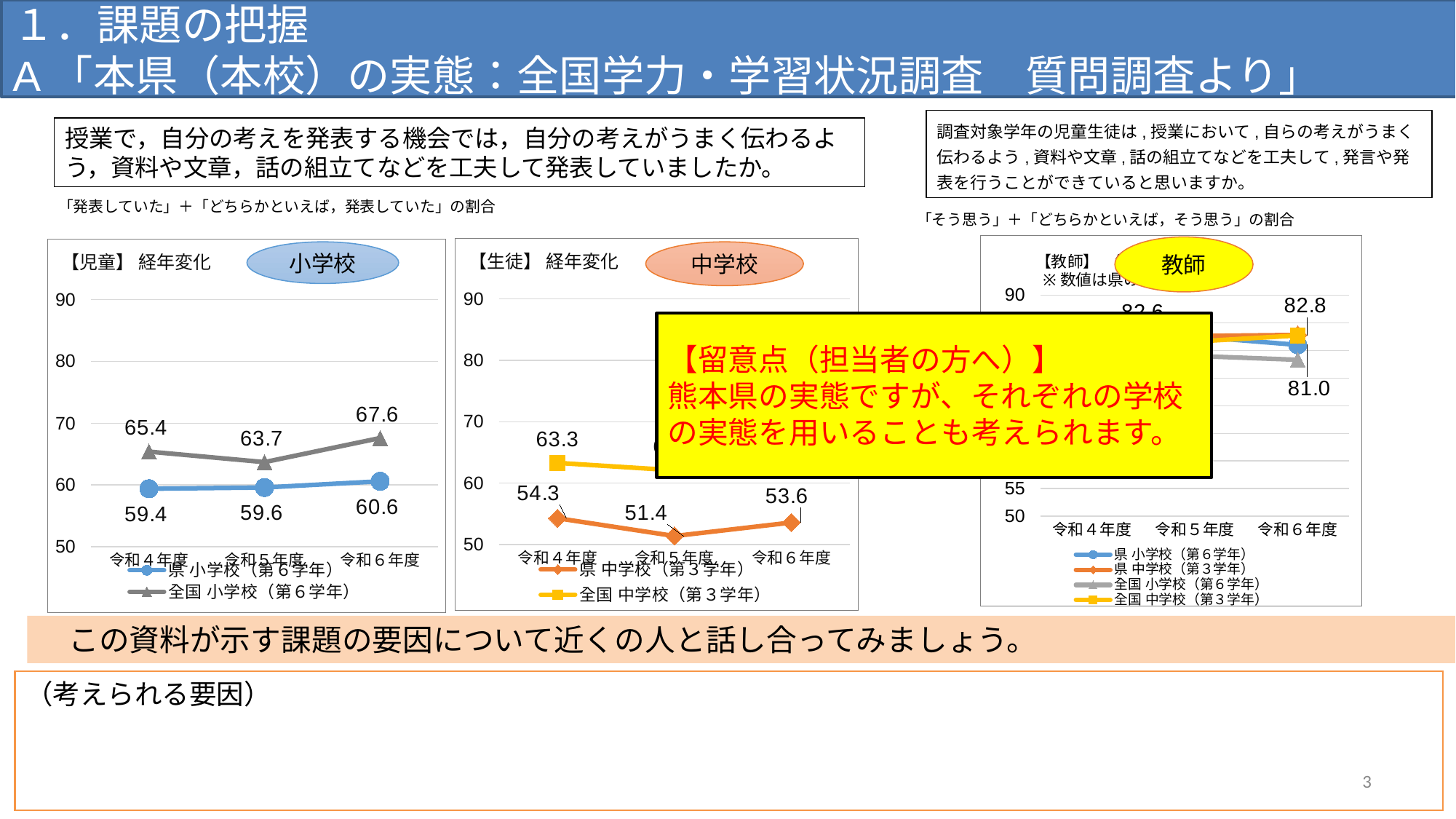

１．課題の把握
A「本県（本校）の実態：全国学力・学習状況調査　質問調査より」
調査対象学年の児童生徒は,授業において,自らの考えがうまく伝わるよう,資料や文章,話の組立てなどを工夫して,発言や発表を行うことができていると思いますか。
授業で，自分の考えを発表する機会では，自分の考えがうまく伝わるよう，資料や文章，話の組立てなどを工夫して発表していましたか。
「発表していた」＋「どちらかといえば，発表していた」の割合
「そう思う」＋「どちらかといえば，そう思う」の割合

### Chart: 【教師】　経年変化
※数値は県のもの

| Category | 県 小学校（第６学年） | 県 中学校（第３学年） | 全国 小学校（第６学年） | 全国 中学校（第３学年） |
|---|---|---|---|---|
| 令和６年度 | 81.0 | 82.8 | 78.3 | 82.7 |
| 令和５年度 | 82.5 | 82.6 | 79.0 | 81.6 |
| 令和４年度 | 78.3 | 78.9 | 75.1 | 80.7 |

### Chart: 【生徒】 経年変化

| Category | 県 中学校（第３学年） | 全国 中学校（第３学年） |
|---|---|---|
| 令和６年度 | 53.6 | 64.8 |
| 令和５年度 | 51.4 | 62.1 |
| 令和４年度 | 54.3 | 63.3 |

### Chart: 【児童】 経年変化

| Category | 県 小学校（第６学年） | 全国 小学校（第６学年） |
|---|---|---|
| 令和６年度 | 60.6 | 67.6 |
| 令和５年度 | 59.6 | 63.7 |
| 令和４年度 | 59.4 | 65.4 |
小学校
中学校
教師
【留意点（担当者の方へ）】
熊本県の実態ですが、それぞれの学校の実態を用いることも考えられます。
　この資料が示す課題の要因について近くの人と話し合ってみましょう。
（考えられる要因）

3